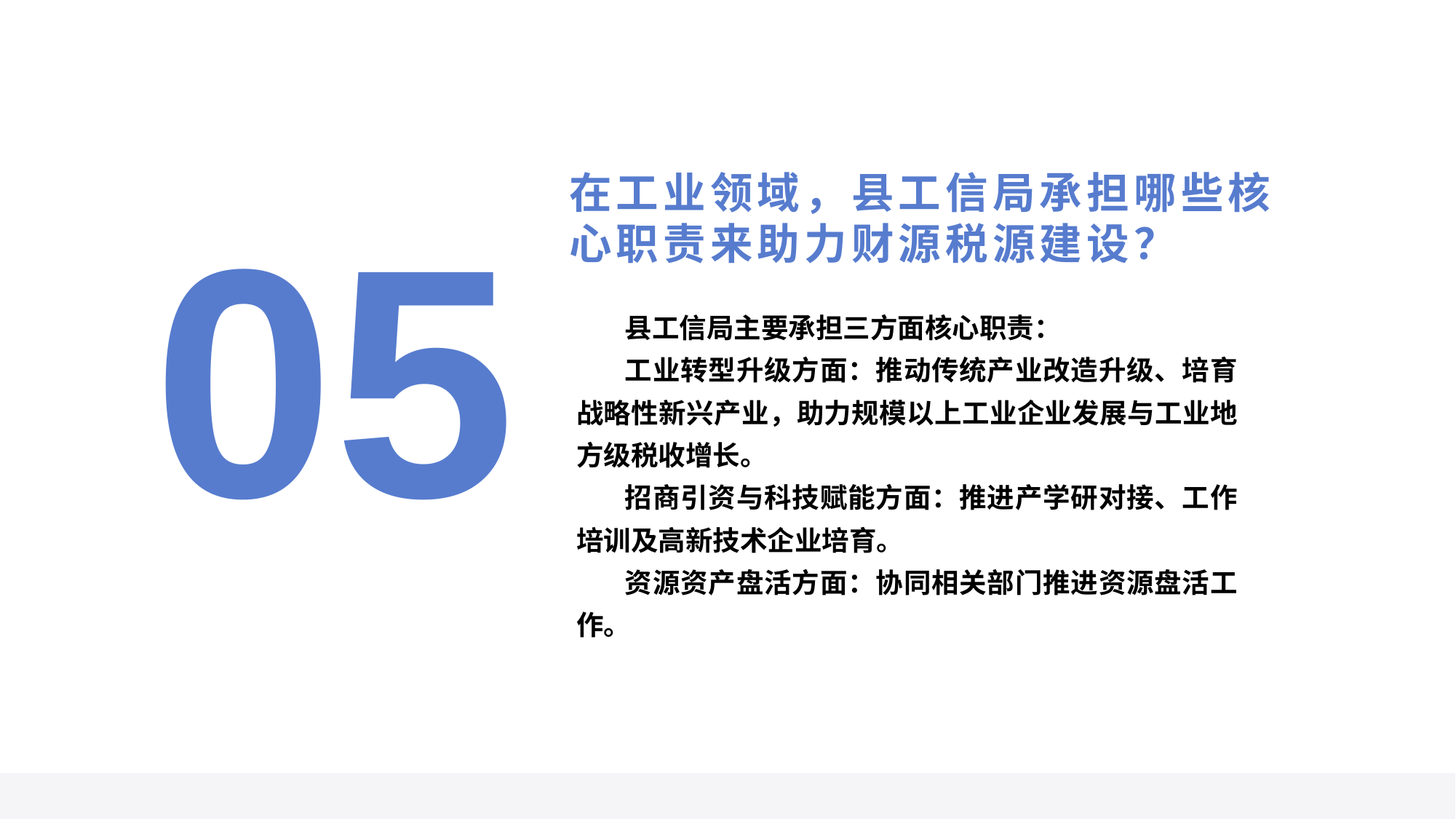

# 在工业领域，县工信局承担哪些核心职责来助力财源税源建设？
05
县工信局主要承担三方面核心职责：
工业转型升级方面：推动传统产业改造升级、培育战略性新兴产业，助力规模以上工业企业发展与工业地方级税收增长。
招商引资与科技赋能方面：推进产学研对接、工作培训及高新技术企业培育。
资源资产盘活方面：协同相关部门推进资源盘活工作。